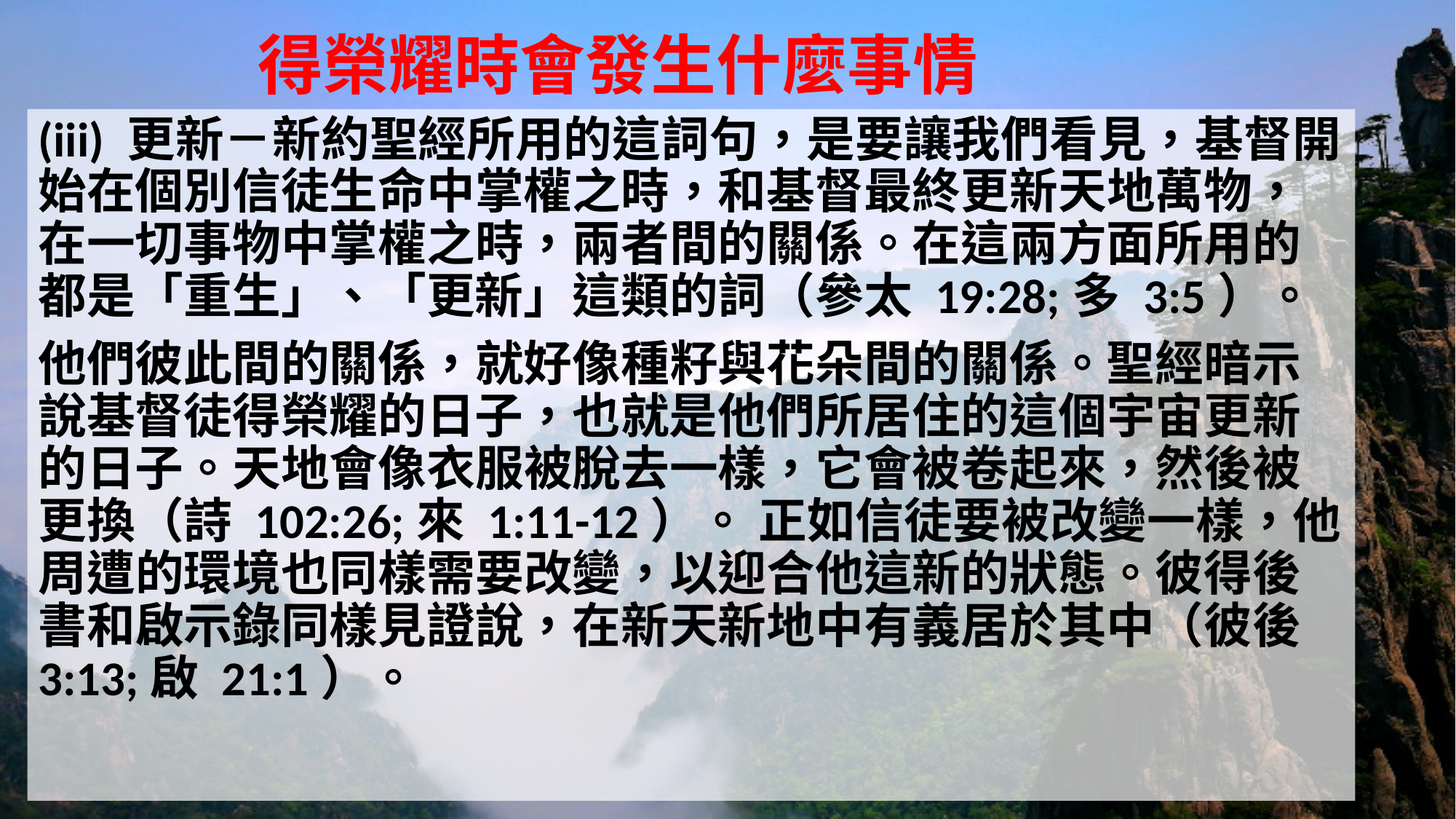

# 得榮耀時會發生什麼事情
(iii) 更新－新約聖經所用的這詞句，是要讓我們看見，基督開始在個別信徒生命中掌權之時，和基督最終更新天地萬物，在一切事物中掌權之時，兩者間的關係。在這兩方面所用的都是「重生」、「更新」這類的詞（參太 19:28;多 3:5）。
他們彼此間的關係，就好像種籽與花朵間的關係。聖經暗示說基督徒得榮耀的日子，也就是他們所居住的這個宇宙更新的日子。天地會像衣服被脫去一樣，它會被卷起來，然後被更換（詩 102:26;來 1:11-12）。 正如信徒要被改變一樣，他周遭的環境也同樣需要改變，以迎合他這新的狀態。彼得後書和啟示錄同樣見證說，在新天新地中有義居於其中（彼後 3:13;啟 21:1）。